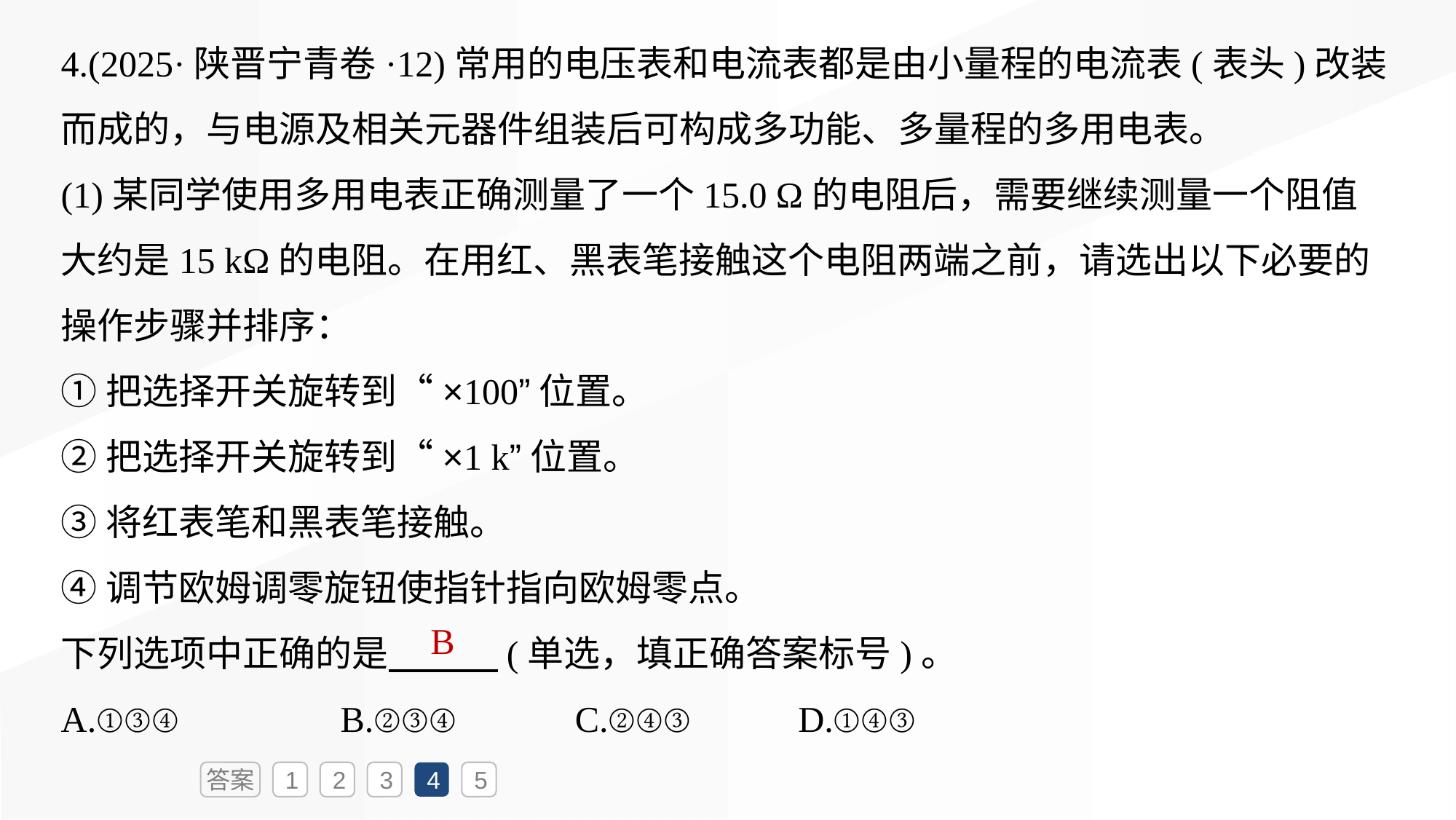

4.(2025·陕晋宁青卷·12)常用的电压表和电流表都是由小量程的电流表(表头)改装而成的，与电源及相关元器件组装后可构成多功能、多量程的多用电表。
(1)某同学使用多用电表正确测量了一个15.0 Ω的电阻后，需要继续测量一个阻值大约是15 kΩ的电阻。在用红、黑表笔接触这个电阻两端之前，请选出以下必要的操作步骤并排序：
①把选择开关旋转到“×100”位置。
②把选择开关旋转到“×1 k”位置。
③将红表笔和黑表笔接触。
④调节欧姆调零旋钮使指针指向欧姆零点。
下列选项中正确的是　　　(单选，填正确答案标号)。
A.①③④	B.②③④             C.②④③	         D.①④③
B
答案
1
2
3
4
5